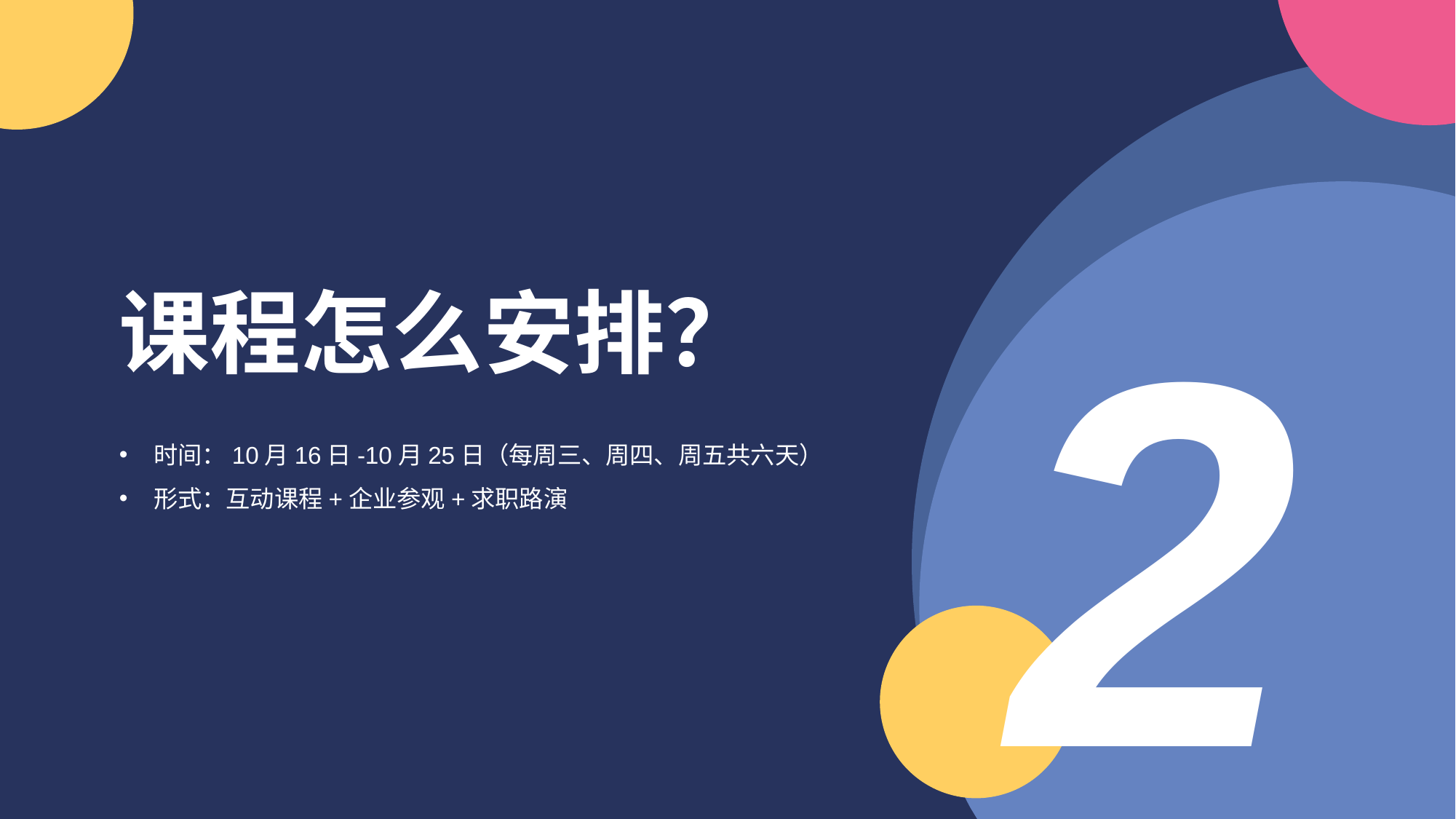

2
课程怎么安排？
时间：10月16日-10月25日（每周三、周四、周五共六天）
形式：互动课程+企业参观+求职路演